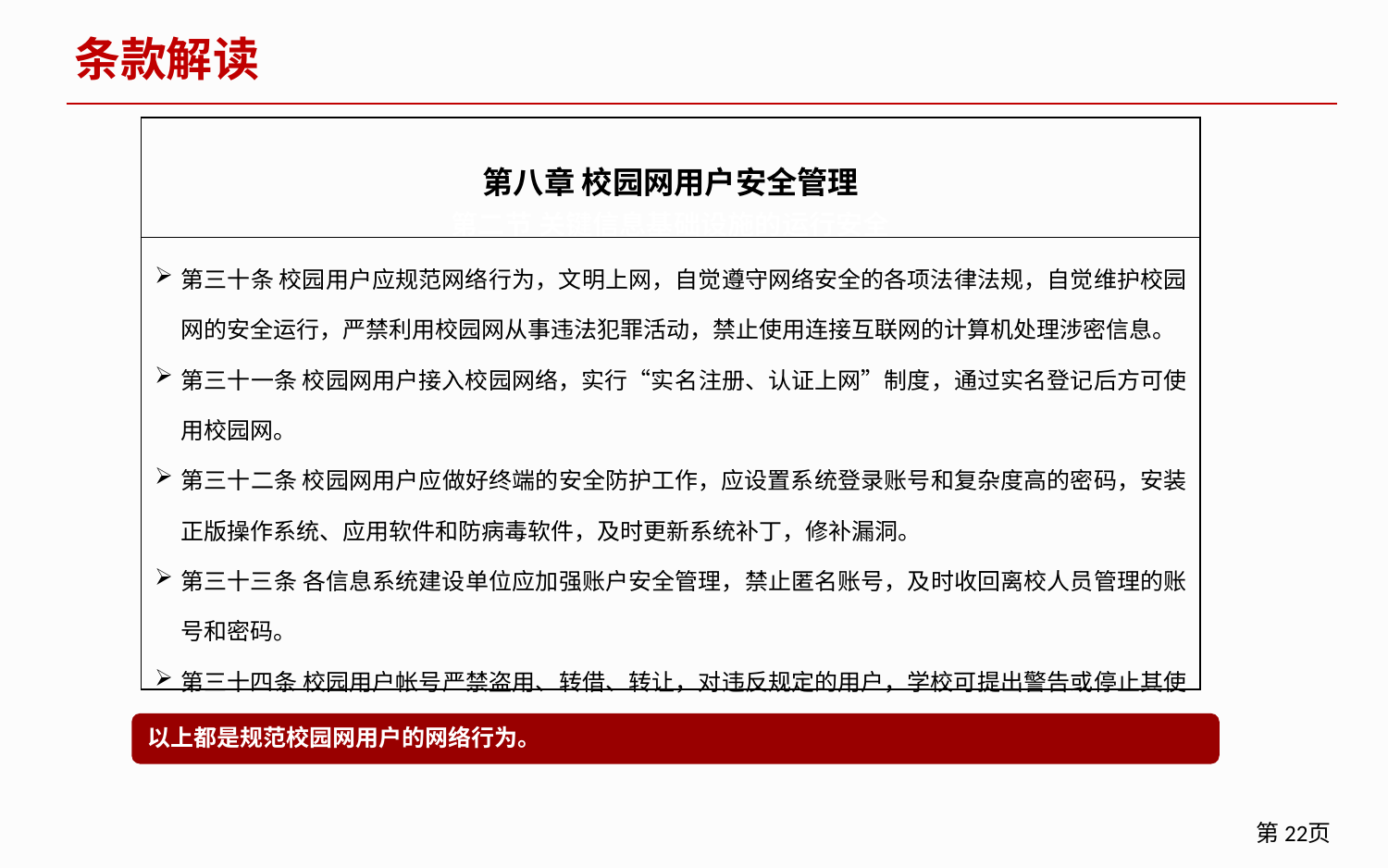

条款解读
| 第八章 校园网用户安全管理 第二节 关键信息基础设施的运行安全 |
| --- |
| 第三十条 校园用户应规范网络行为，文明上网，自觉遵守网络安全的各项法律法规，自觉维护校园网的安全运行，严禁利用校园网从事违法犯罪活动，禁止使用连接互联网的计算机处理涉密信息。 第三十一条 校园网用户接入校园网络，实行“实名注册、认证上网”制度，通过实名登记后方可使用校园网。 第三十二条 校园网用户应做好终端的安全防护工作，应设置系统登录账号和复杂度高的密码，安装正版操作系统、应用软件和防病毒软件，及时更新系统补丁，修补漏洞。 第三十三条 各信息系统建设单位应加强账户安全管理，禁止匿名账号，及时收回离校人员管理的账号和密码。 第三十四条 校园用户帐号严禁盗用、转借、转让，对违反规定的用户，学校可提出警告或停止其使用。 |
以上都是规范校园网用户的网络行为。